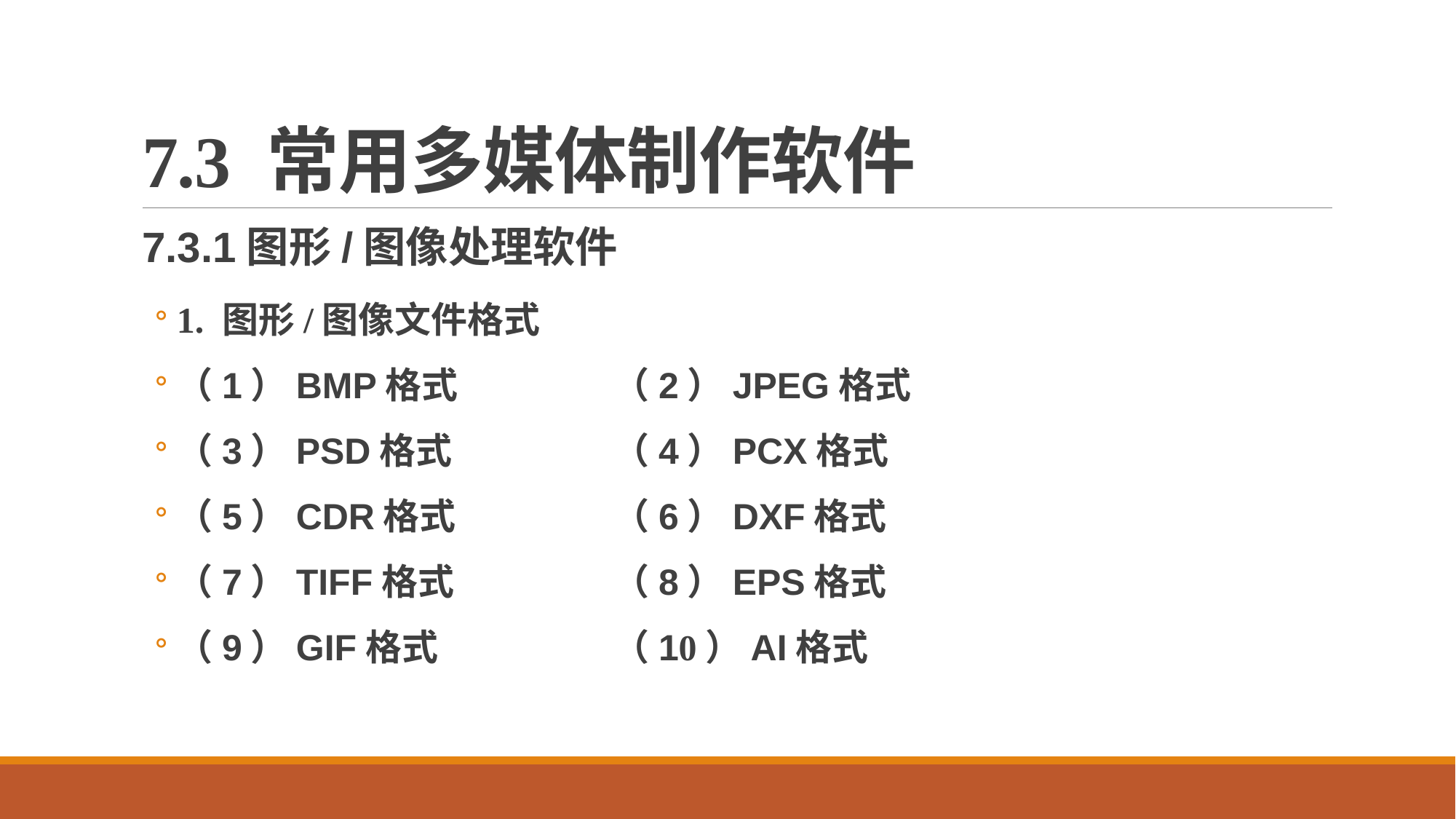

# 7.3 常用多媒体制作软件
7.3.1图形/图像处理软件
1. 图形/图像文件格式
（1）BMP格式		（2）JPEG格式
（3）PSD格式		（4）PCX格式
（5）CDR格式		（6）DXF格式
（7）TIFF格式		（8）EPS格式
（9）GIF格式		（10）AI格式